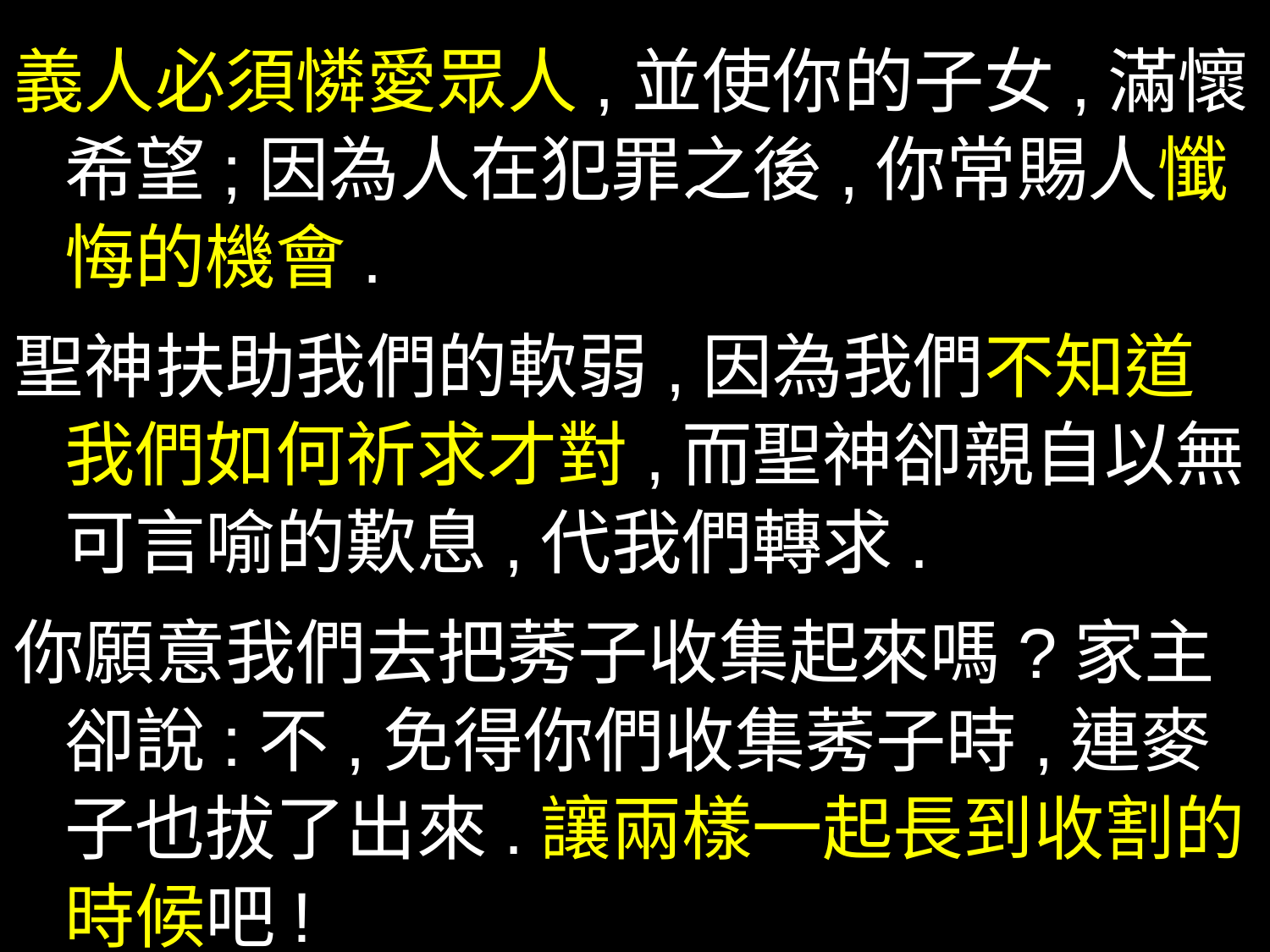

義人必須憐愛眾人,並使你的子女,滿懷希望;因為人在犯罪之後,你常賜人懺悔的機會.
聖神扶助我們的軟弱,因為我們不知道我們如何祈求才對,而聖神卻親自以無可言喻的歎息,代我們轉求.
你願意我們去把莠子收集起來嗎?家主卻說:不,免得你們收集莠子時,連麥子也拔了出來.讓兩樣一起長到收割的時候吧!